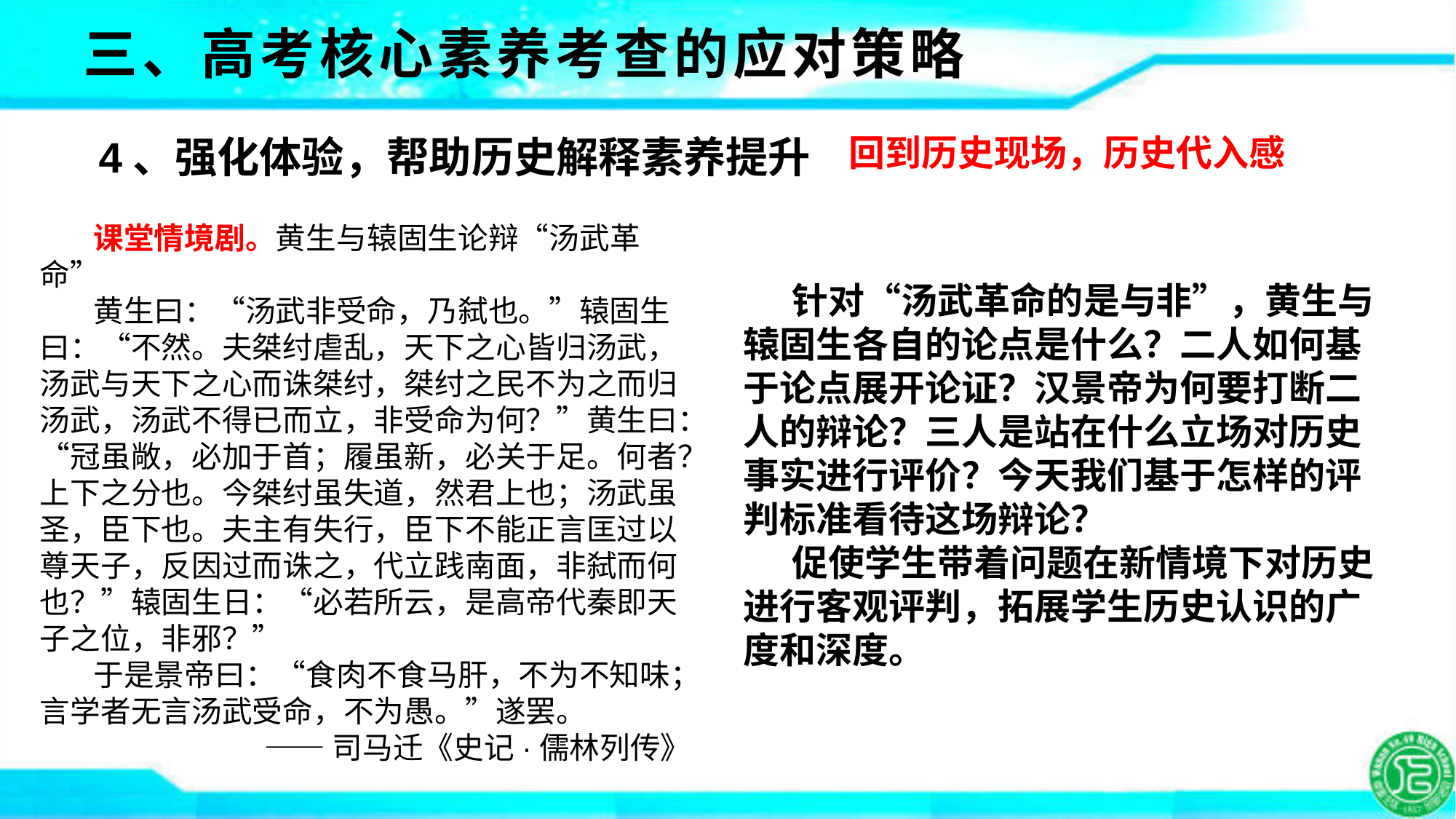

三、高考核心素养考查的应对策略
4、强化体验，帮助历史解释素养提升
回到历史现场，历史代入感
课堂情境剧。黄生与辕固生论辩“汤武革命”
黄生曰：“汤武非受命，乃弑也。”辕固生曰：“不然。夫桀纣虐乱，天下之心皆归汤武，汤武与天下之心而诛桀纣，桀纣之民不为之而归汤武，汤武不得已而立，非受命为何？”黄生曰：“冠虽敞，必加于首；履虽新，必关于足。何者？上下之分也。今桀纣虽失道，然君上也；汤武虽圣，臣下也。夫主有失行，臣下不能正言匡过以尊天子，反因过而诛之，代立践南面，非弑而何也？”辕固生日：“必若所云，是高帝代秦即天子之位，非邪？”
于是景帝曰：“食肉不食马肝，不为不知味；言学者无言汤武受命，不为愚。”遂罢。
——司马迁《史记·儒林列传》
针对“汤武革命的是与非”，黄生与辕固生各自的论点是什么？二人如何基于论点展开论证？汉景帝为何要打断二人的辩论？三人是站在什么立场对历史事实进行评价？今天我们基于怎样的评判标准看待这场辩论？
促使学生带着问题在新情境下对历史进行客观评判，拓展学生历史认识的广度和深度。